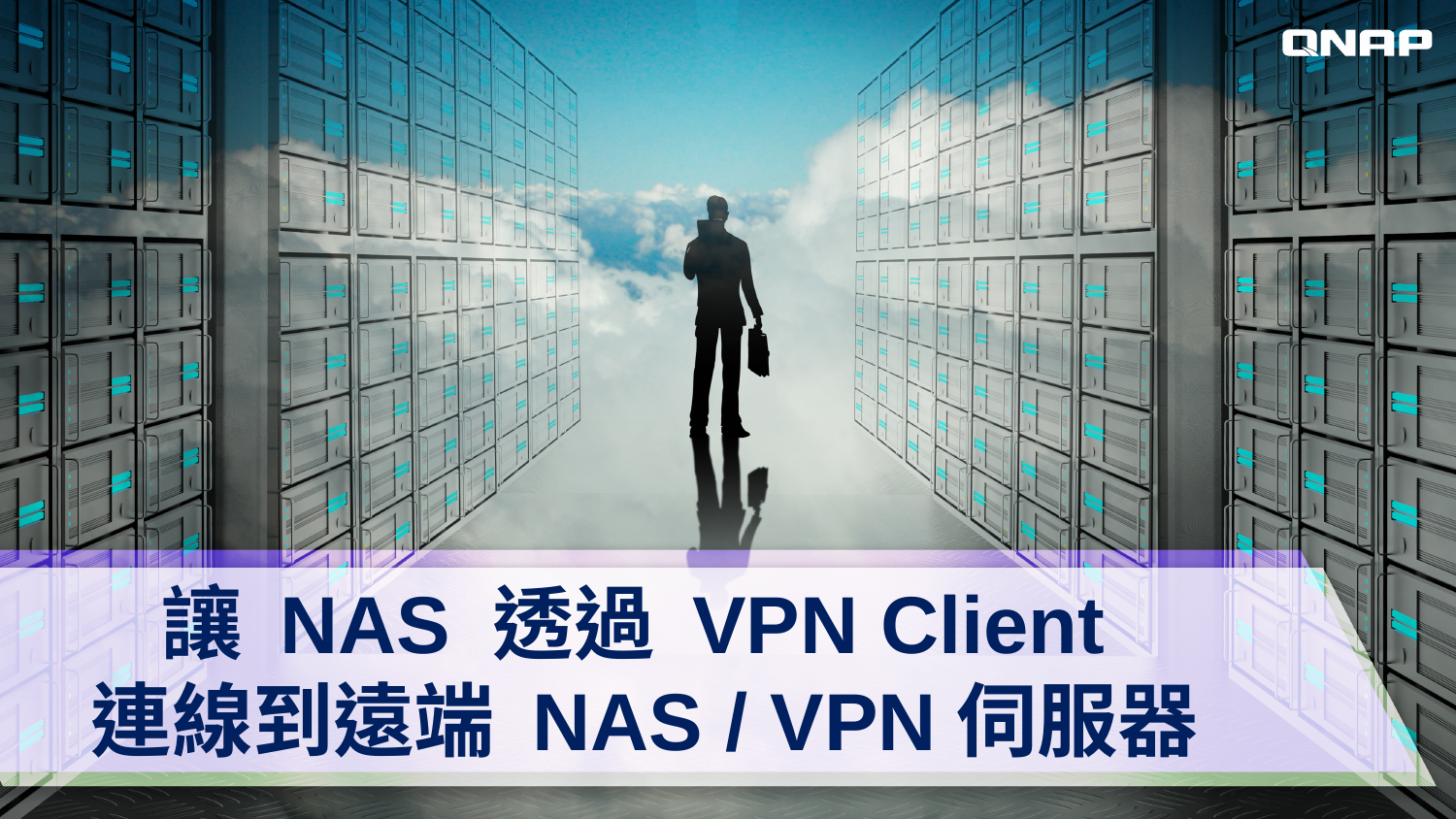

讓 NAS 透過 VPN Client
連線到遠端 NAS / VPN伺服器